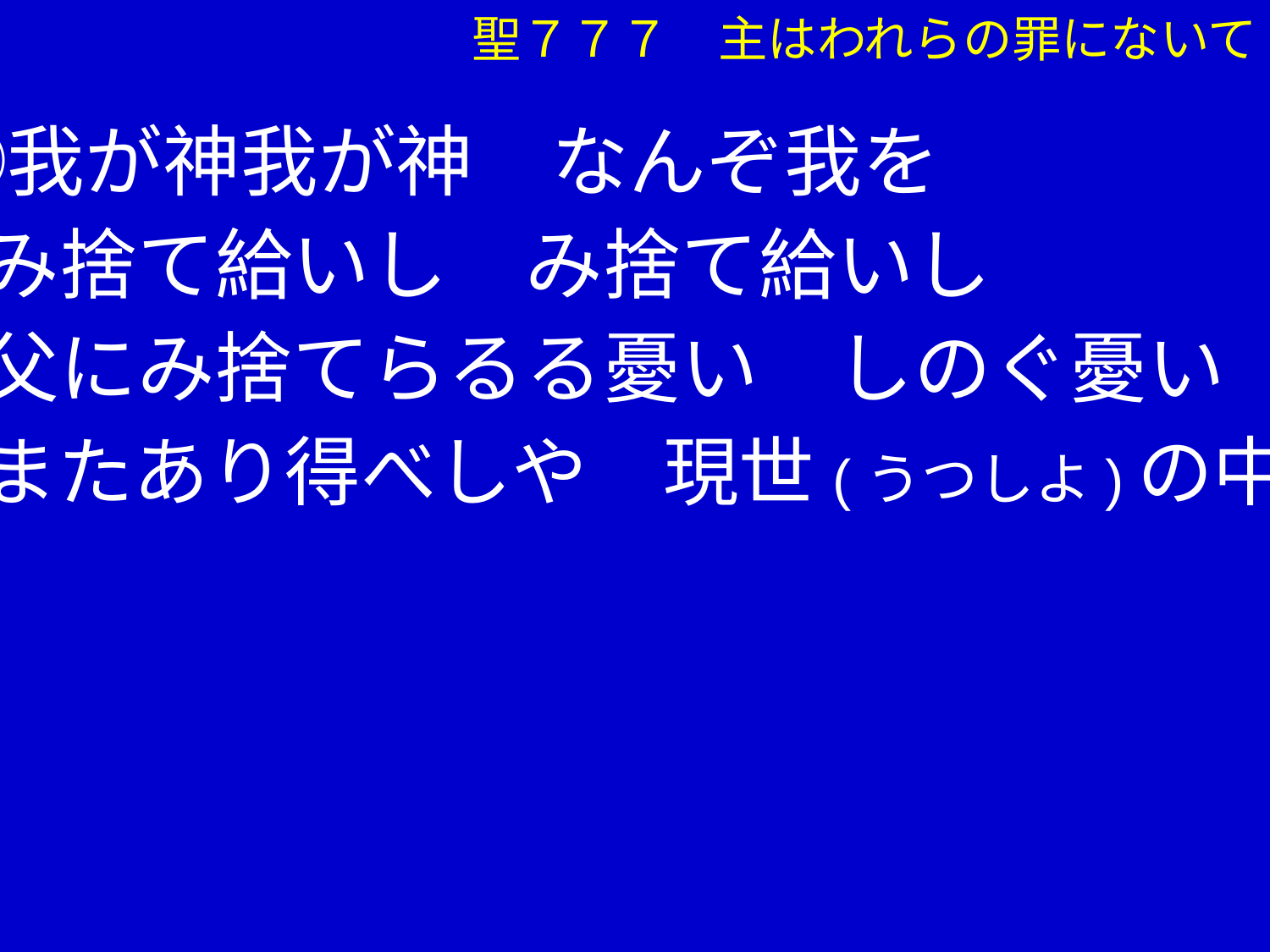

聖７７７　主はわれらの罪にないて
　⑤我が神我が神　なんぞ我を
　   み捨て給いし　み捨て給いし
　   父にみ捨てらるる憂い　しのぐ憂い
　   またあり得べしや　現世(うつしよ)の中に